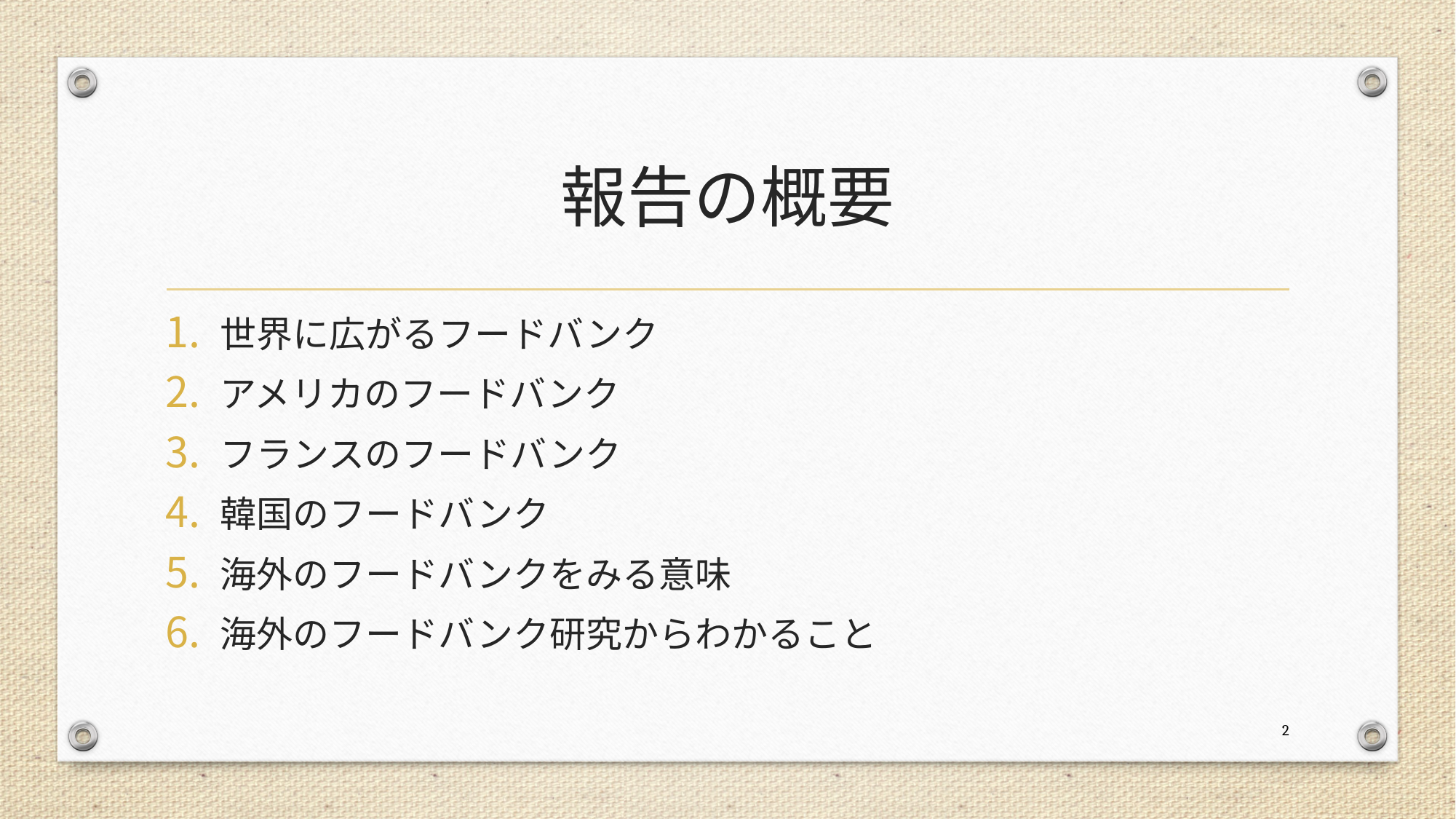

# 報告の概要
世界に広がるフードバンク
アメリカのフードバンク
フランスのフードバンク
韓国のフードバンク
海外のフードバンクをみる意味
海外のフードバンク研究からわかること
2